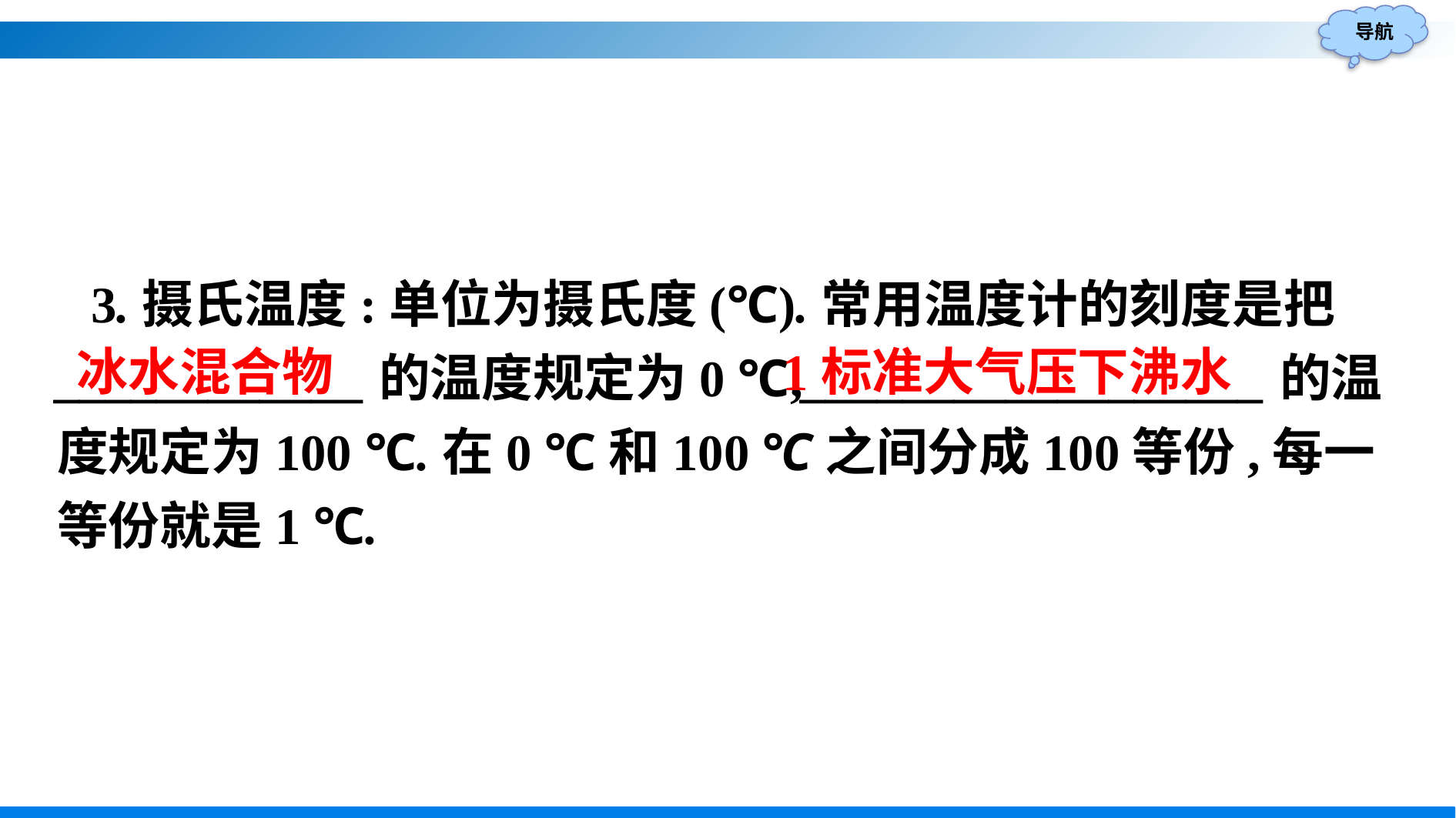

3.摄氏温度:单位为摄氏度(℃).常用温度计的刻度是把____________的温度规定为0 ℃,__________________的温度规定为100 ℃.在0 ℃和100 ℃之间分成100等份,每一等份就是1 ℃.
1标准大气压下沸水
冰水混合物